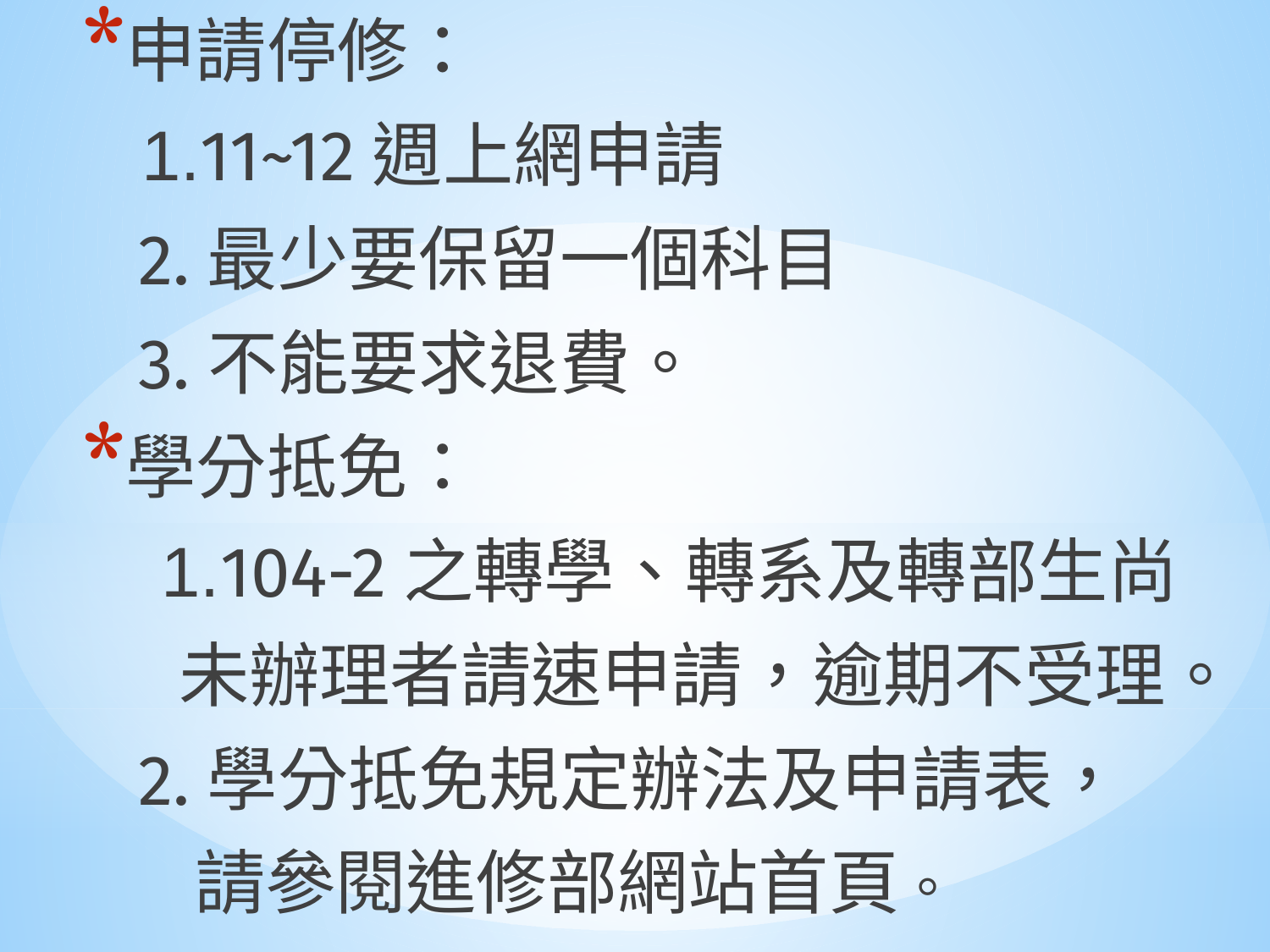

申請停修：
   1.11~12週上網申請
   2.最少要保留一個科目
   3.不能要求退費。
學分抵免：
    1.104-2之轉學、轉系及轉部生尚
     未辦理者請速申請，逾期不受理。
   2.學分抵免規定辦法及申請表，
      請參閱進修部網站首頁。